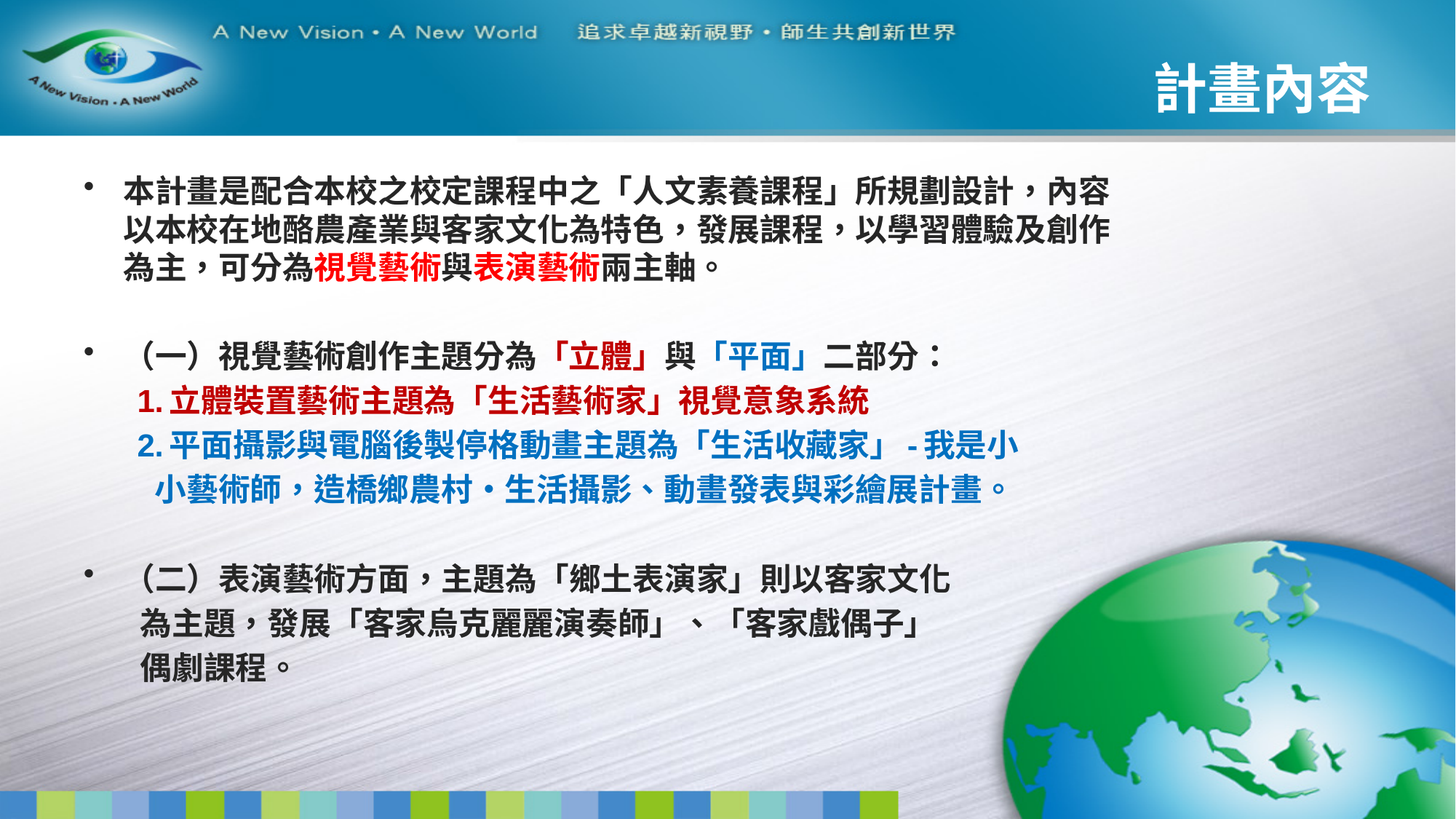

# 計畫內容
本計畫是配合本校之校定課程中之「人文素養課程」所規劃設計，內容以本校在地酪農產業與客家文化為特色，發展課程，以學習體驗及創作為主，可分為視覺藝術與表演藝術兩主軸。

（一）視覺藝術創作主題分為「立體」與「平面」二部分：
      1.立體裝置藝術主題為「生活藝術家」視覺意象系統
      2.平面攝影與電腦後製停格動畫主題為「生活收藏家」-我是小
         小藝術師，造橋鄉農村‧生活攝影、動畫發表與彩繪展計畫。

（二）表演藝術方面，主題為「鄉土表演家」則以客家文化
       為主題，發展「客家烏克麗麗演奏師」、「客家戲偶子」
       偶劇課程。